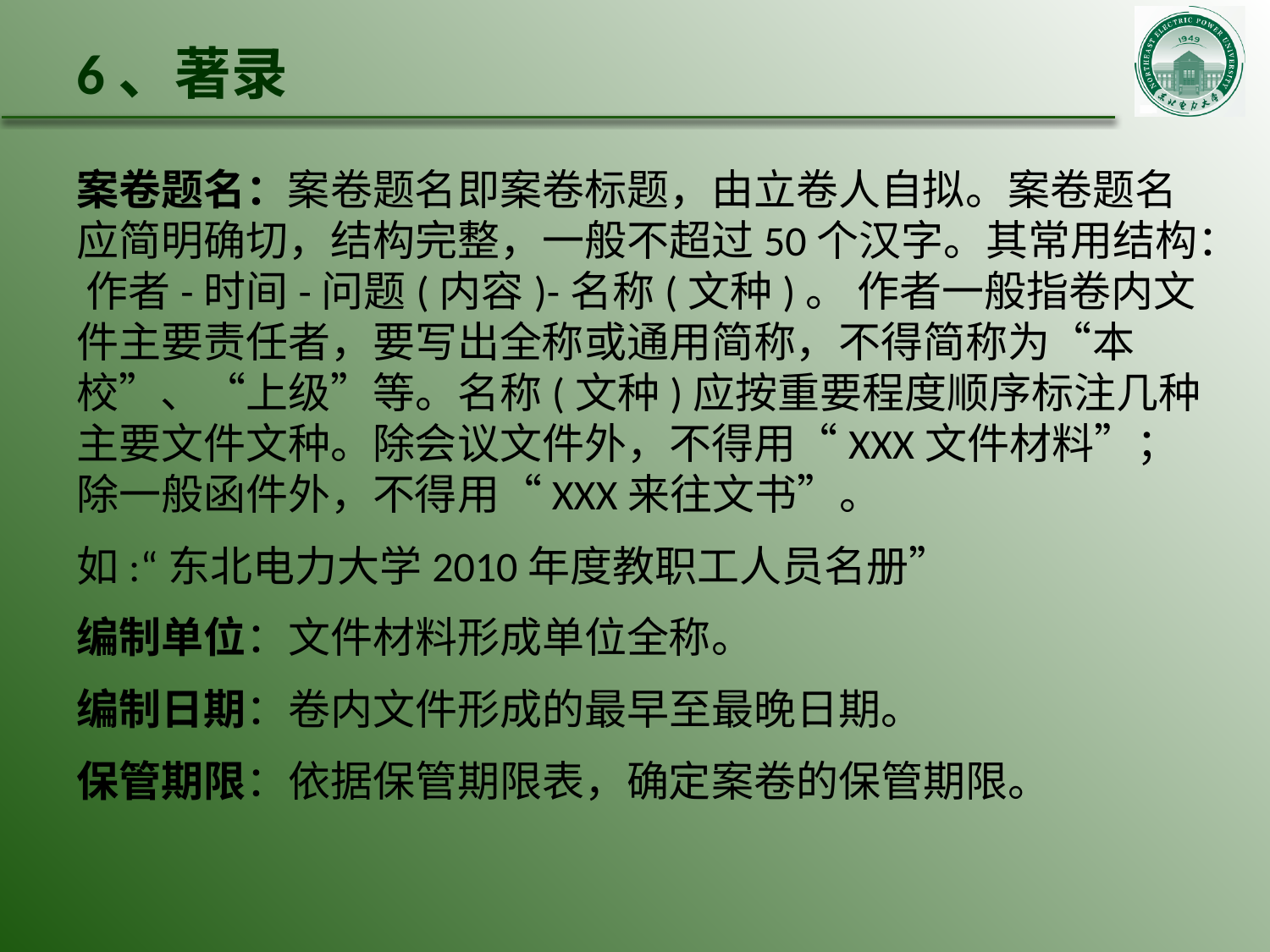

# 6、著录
案卷题名：案卷题名即案卷标题，由立卷人自拟。案卷题名应简明确切，结构完整，一般不超过50个汉字。其常用结构： 作者-时间-问题(内容)-名称(文种)。 作者一般指卷内文件主要责任者，要写出全称或通用简称，不得简称为“本校”、“上级”等。名称(文种)应按重要程度顺序标注几种主要文件文种。除会议文件外，不得用“XXX文件材料”；除一般函件外，不得用“XXX来往文书”。
如:“东北电力大学2010年度教职工人员名册”
编制单位：文件材料形成单位全称。
编制日期：卷内文件形成的最早至最晚日期。
保管期限：依据保管期限表，确定案卷的保管期限。